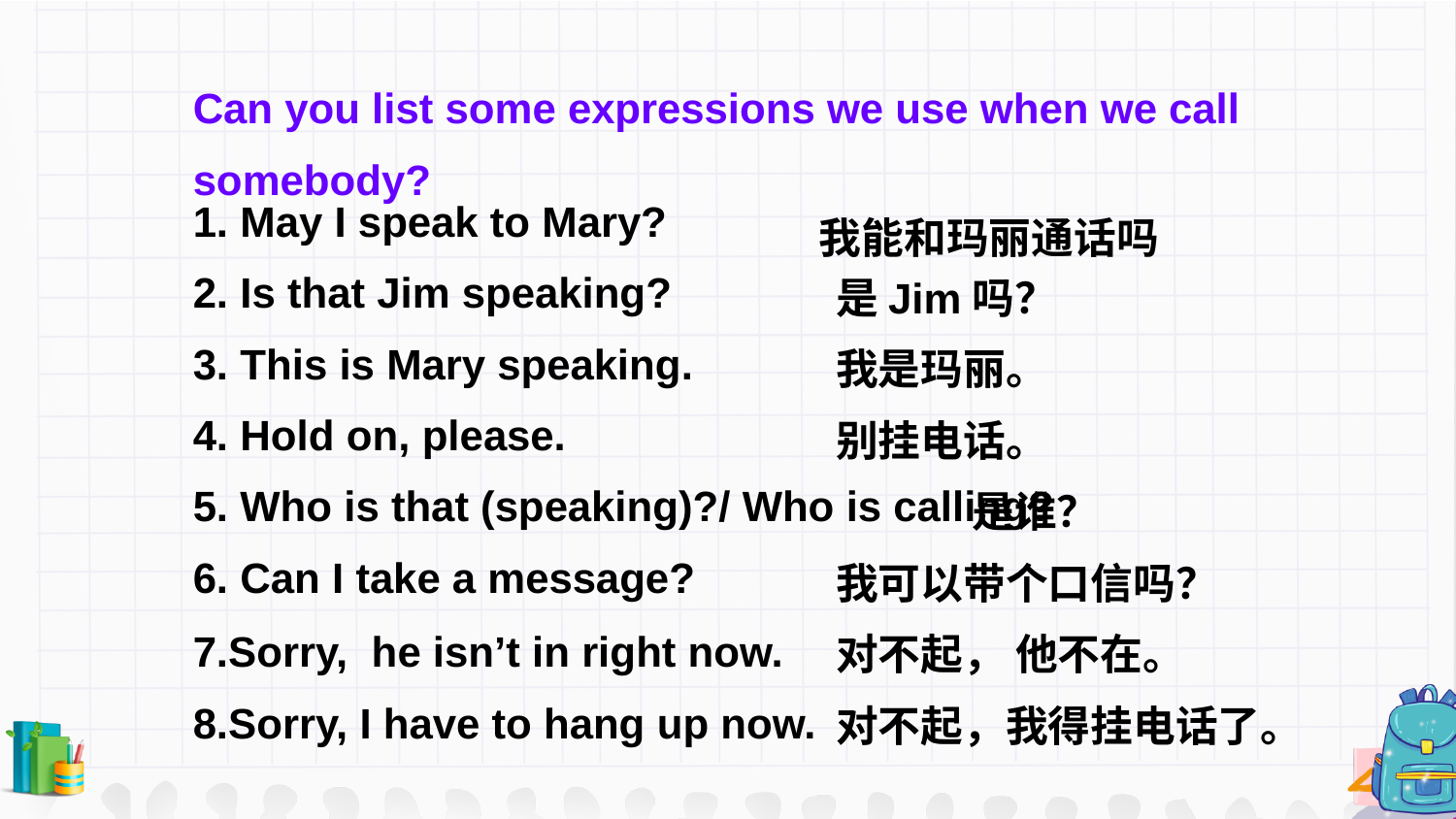

Can you list some expressions we use when we call somebody?
1. May I speak to Mary?
2. Is that Jim speaking?
3. This is Mary speaking.
4. Hold on, please.
5. Who is that (speaking)?/ Who is calling?
6. Can I take a message?
我能和玛丽通话吗
是Jim吗？
我是玛丽。
别挂电话。
             是谁？
我可以带个口信吗？
对不起， 他不在。
对不起，我得挂电话了。
7.Sorry,  he isn’t in right now.
8.Sorry, I have to hang up now.